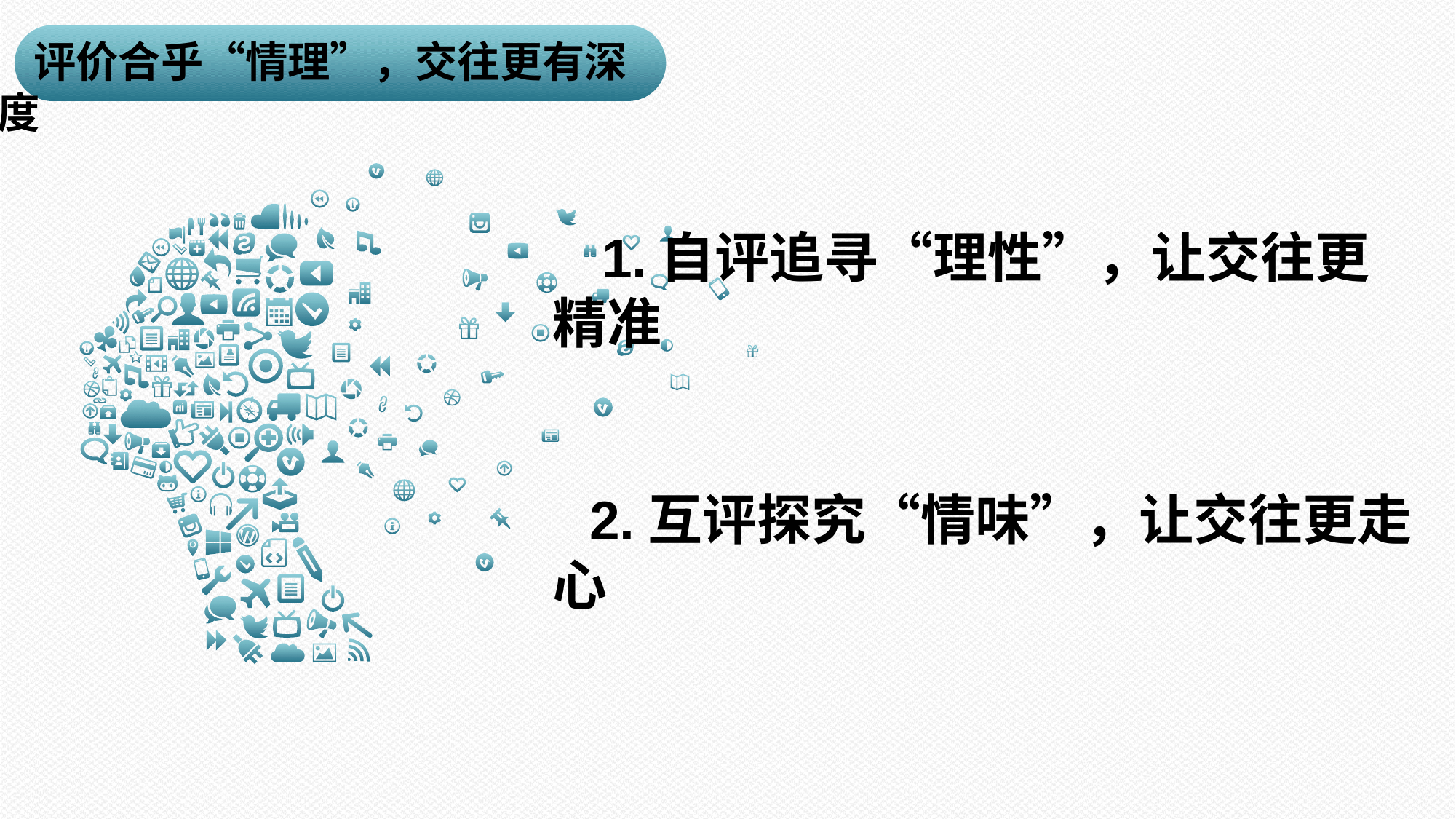

评价合乎“情理”，交往更有深度

 1.自评追寻“理性”，让交往更精准

2.互评探究“情味”，让交往更走心